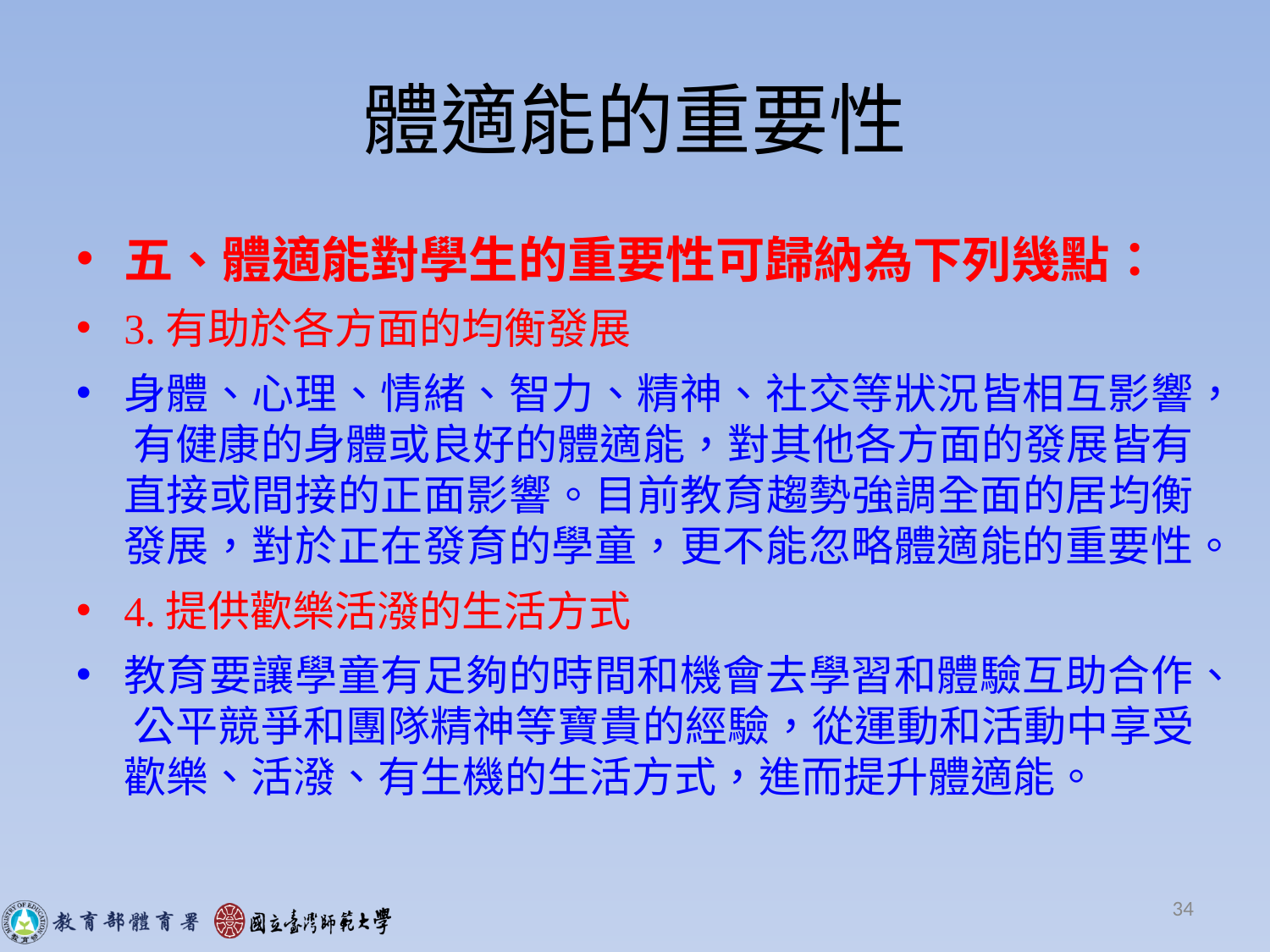

# 體適能的重要性
五、體適能對學生的重要性可歸納為下列幾點：
3.有助於各方面的均衡發展
身體、心理、情緒、智力、精神、社交等狀況皆相互影響， 有健康的身體或良好的體適能，對其他各方面的發展皆有 直接或間接的正面影響。目前教育趨勢強調全面的居均衡 發展，對於正在發育的學童，更不能忽略體適能的重要性。
4.提供歡樂活潑的生活方式
教育要讓學童有足夠的時間和機會去學習和體驗互助合作、 公平競爭和團隊精神等寶貴的經驗，從運動和活動中享受 歡樂、活潑、有生機的生活方式，進而提升體適能。
34